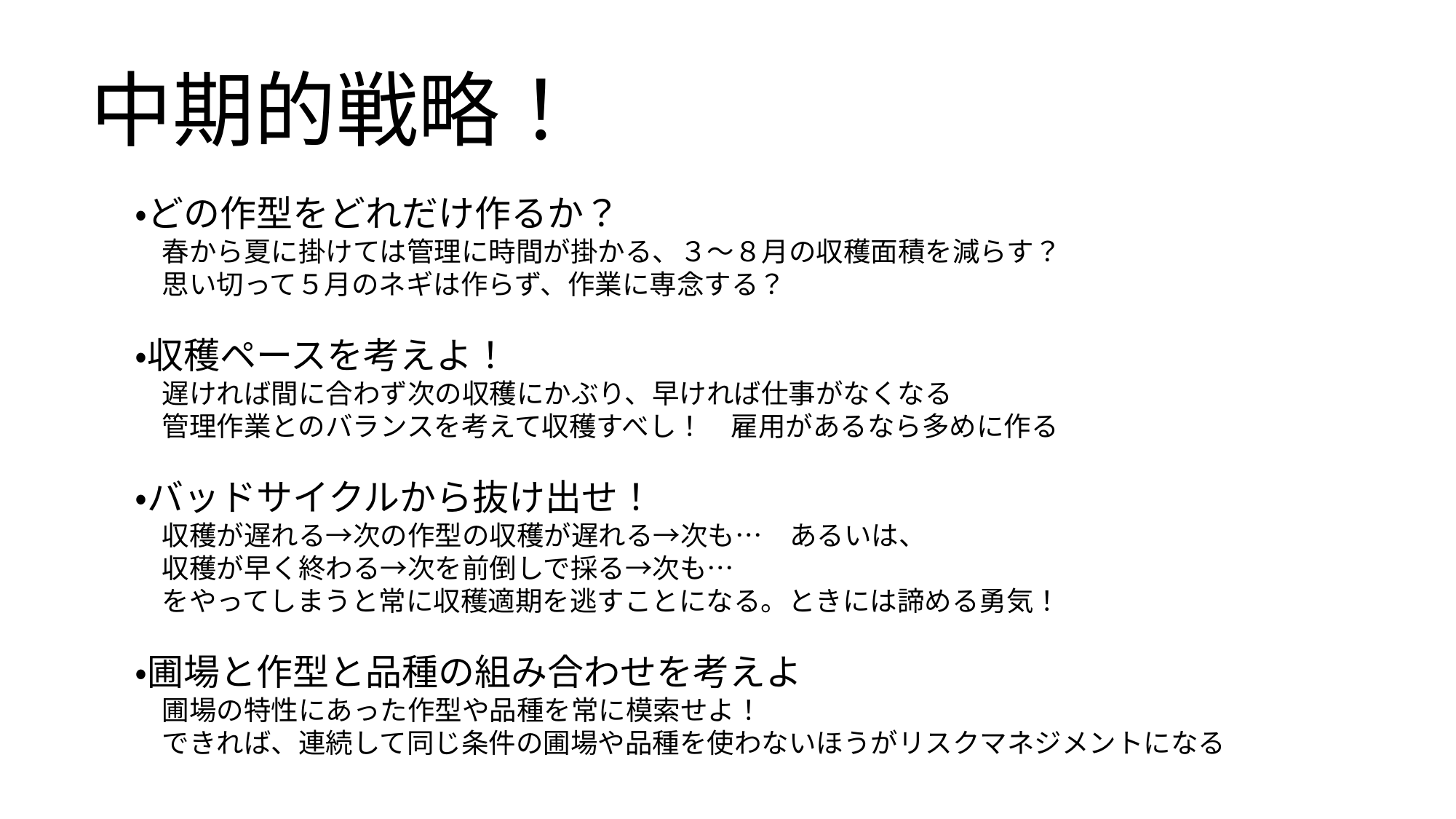

中期的戦略！
・どの作型をどれだけ作るか？
　春から夏に掛けては管理に時間が掛かる、３～８月の収穫面積を減らす？
　思い切って５月のネギは作らず、作業に専念する？

・収穫ペースを考えよ！
　遅ければ間に合わず次の収穫にかぶり、早ければ仕事がなくなる
　管理作業とのバランスを考えて収穫すべし！　雇用があるなら多めに作る

・バッドサイクルから抜け出せ！
　収穫が遅れる→次の作型の収穫が遅れる→次も…　あるいは、
　収穫が早く終わる→次を前倒しで採る→次も…
　をやってしまうと常に収穫適期を逃すことになる。ときには諦める勇気！

・圃場と作型と品種の組み合わせを考えよ
　圃場の特性にあった作型や品種を常に模索せよ！
　できれば、連続して同じ条件の圃場や品種を使わないほうがリスクマネジメントになる